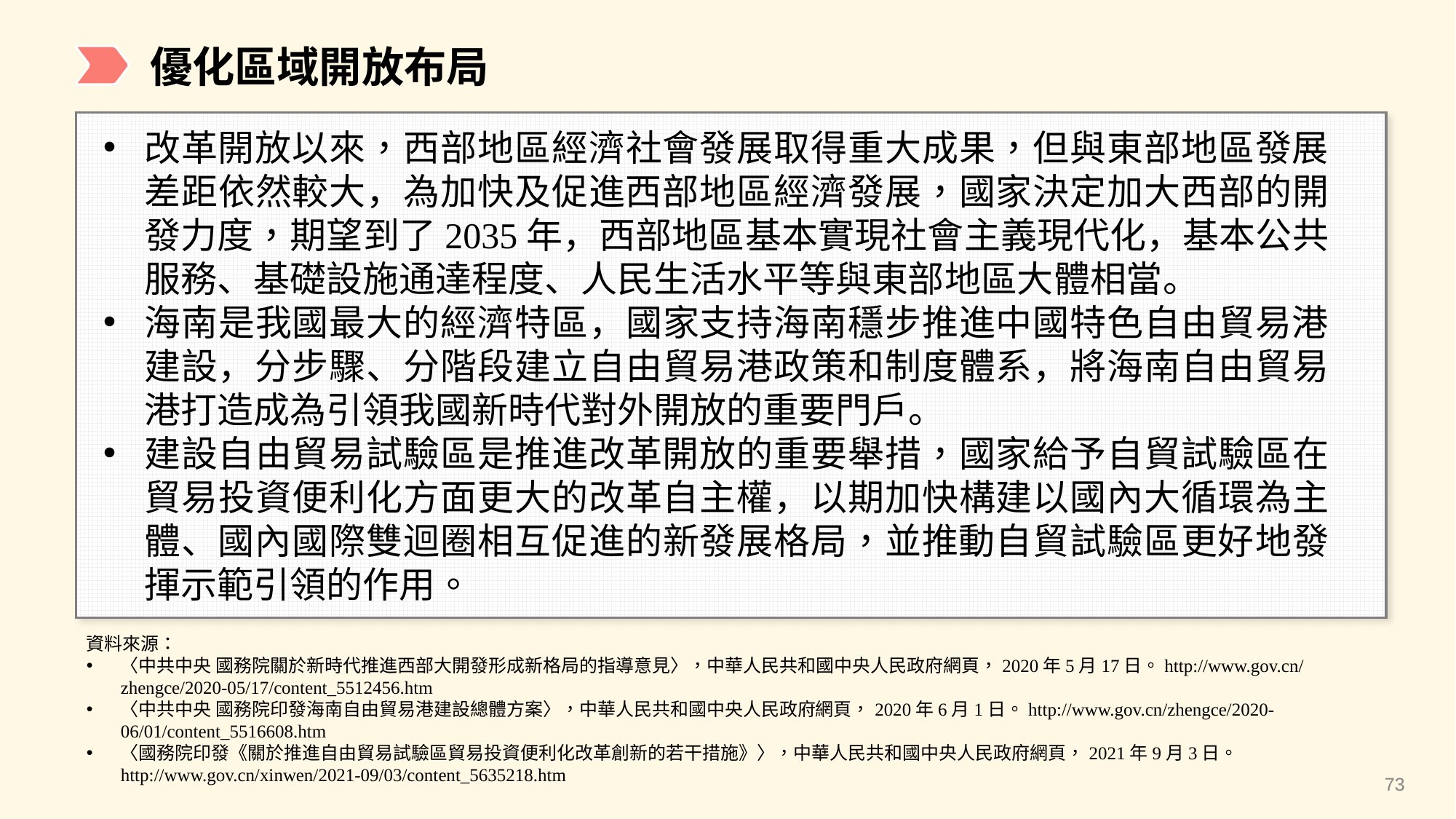

優化區域開放布局

改革開放以來，西部地區經濟社會發展取得重大成果，但與東部地區發展差距依然較大，為加快及促進西部地區經濟發展，國家決定加大西部的開發力度，期望到了2035年，西部地區基本實現社會主義現代化，基本公共服務、基礎設施通達程度、人民生活水平等與東部地區大體相當。
海南是我國最大的經濟特區，國家支持海南穩步推進中國特色自由貿易港建設，分步驟、分階段建立自由貿易港政策和制度體系，將海南自由貿易港打造成為引領我國新時代對外開放的重要門戶。
建設自由貿易試驗區是推進改革開放的重要舉措，國家給予自貿試驗區在貿易投資便利化方面更大的改革自主權，以期加快構建以國內大循環為主體、國內國際雙迴圈相互促進的新發展格局，並推動自貿試驗區更好地發揮示範引領的作用。

資料來源：
〈中共中央 國務院關於新時代推進西部大開發形成新格局的指導意見〉，中華人民共和國中央人民政府網頁，2020年5月17日。http://www.gov.cn/zhengce/2020-05/17/content_5512456.htm
〈中共中央 國務院印發海南自由貿易港建設總體方案〉，中華人民共和國中央人民政府網頁，2020年6月1日。http://www.gov.cn/zhengce/2020-06/01/content_5516608.htm
〈國務院印發《關於推進自由貿易試驗區貿易投資便利化改革創新的若干措施》〉，中華人民共和國中央人民政府網頁，2021年9月3日。 http://www.gov.cn/xinwen/2021-09/03/content_5635218.htm